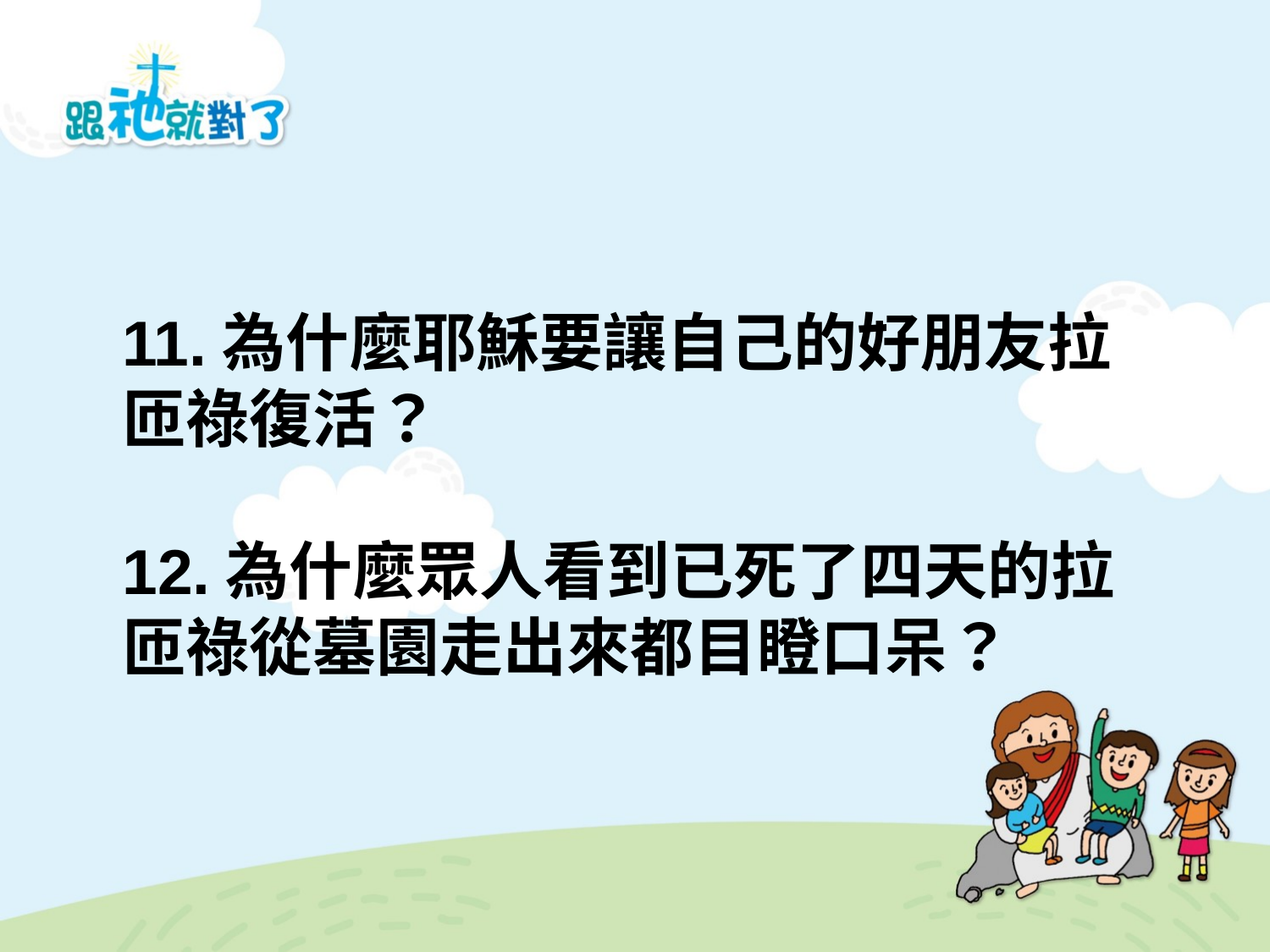

11.為什麼耶穌要讓自己的好朋友拉匝祿復活？

12.為什麼眾人看到已死了四天的拉匝祿從墓園走出來都目瞪口呆？